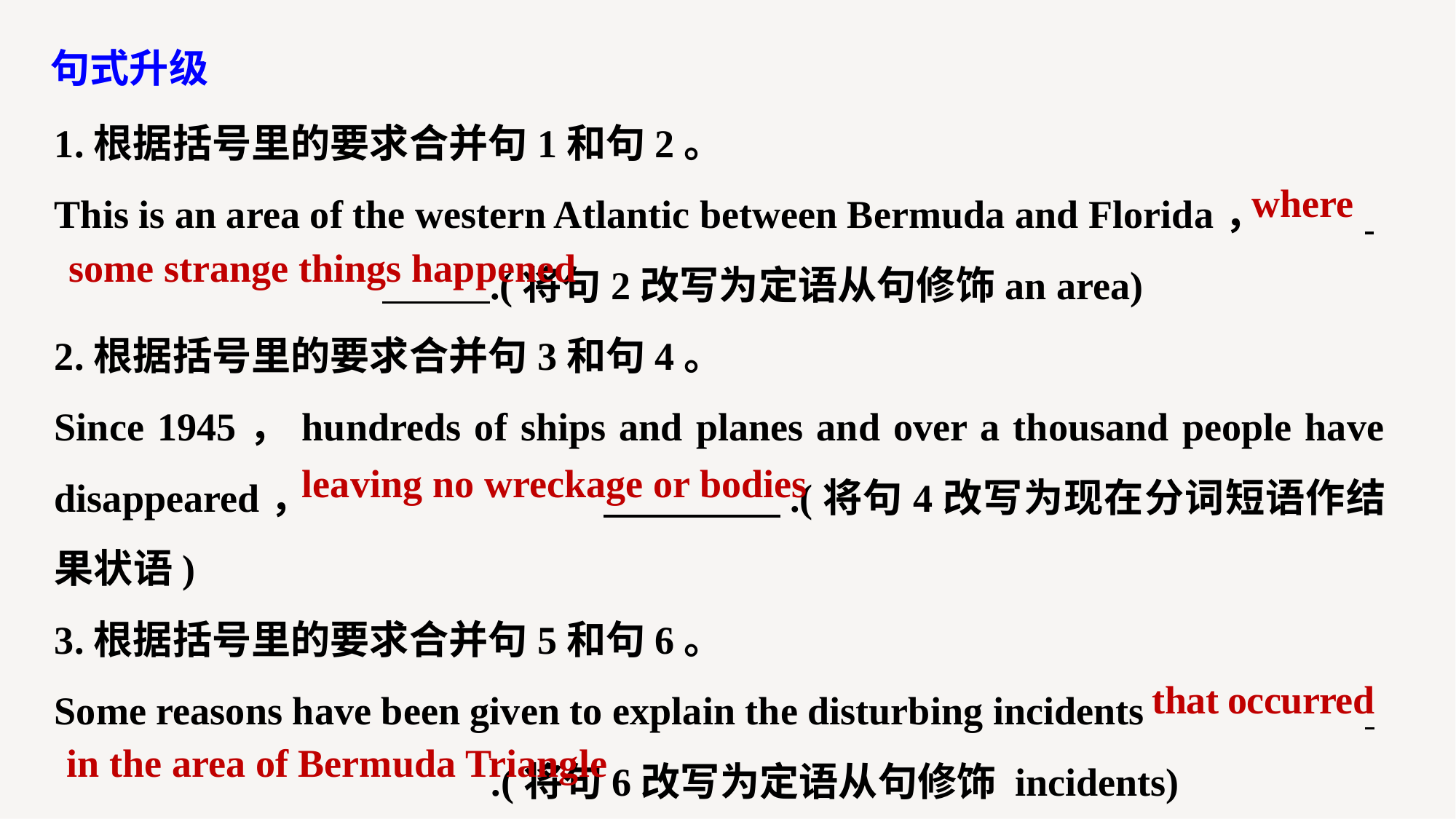

句式升级
1.根据括号里的要求合并句1和句2。
This is an area of the western Atlantic between Bermuda and Florida，
			           .(将句2改写为定语从句修饰an area)
2.根据括号里的要求合并句3和句4。
Since 1945，hundreds of ships and planes and over a thousand people have disappeared，			                  .(将句4改写为现在分词短语作结果状语)
3.根据括号里的要求合并句5和句6。
Some reasons have been given to explain the disturbing incidents
				.(将句6改写为定语从句修饰 incidents)
where
some strange things happened
leaving no wreckage or bodies
that occurred
in the area of Bermuda Triangle